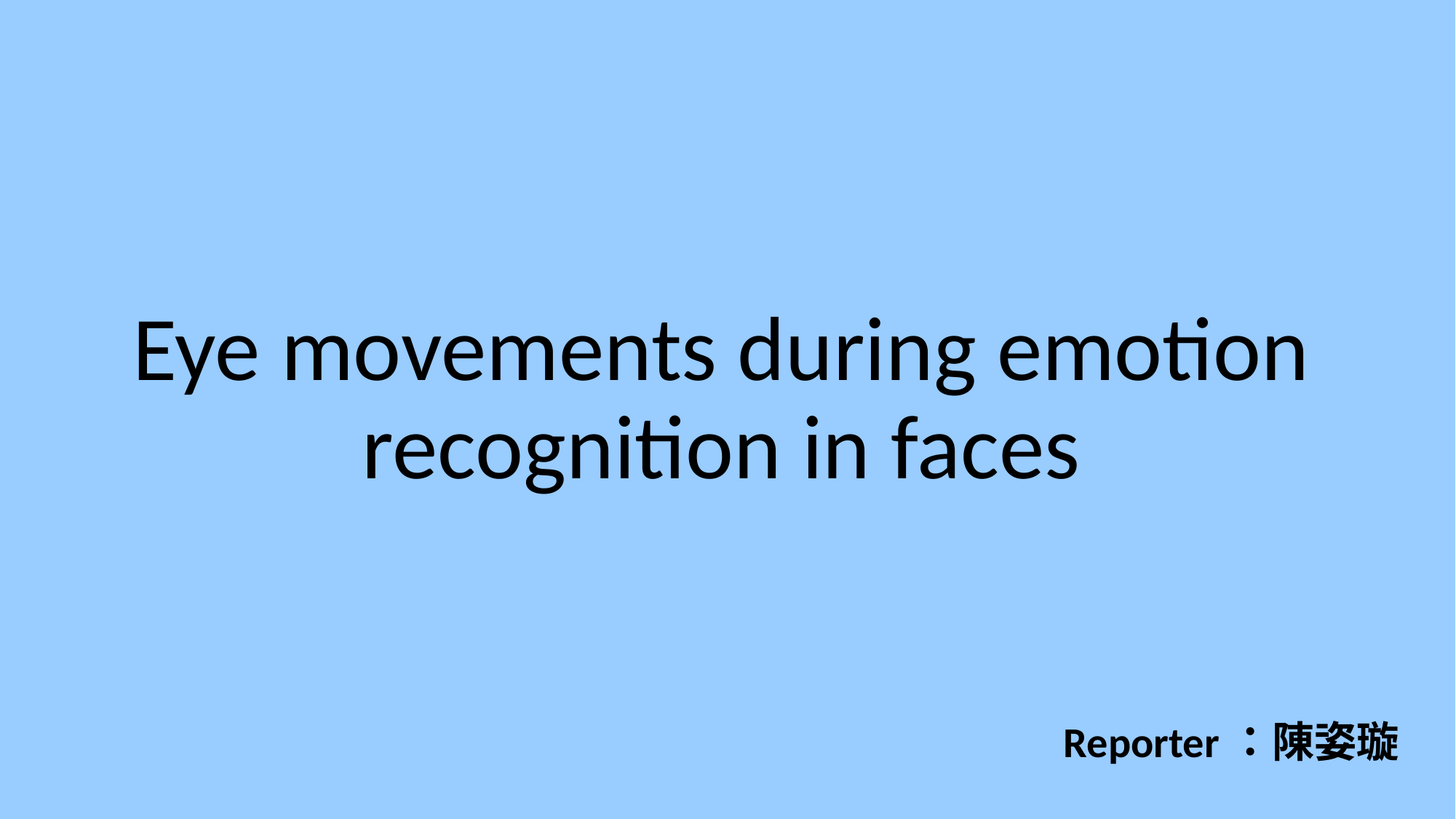

# Eye movements during emotion recognition in faces
Reporter：陳姿璇